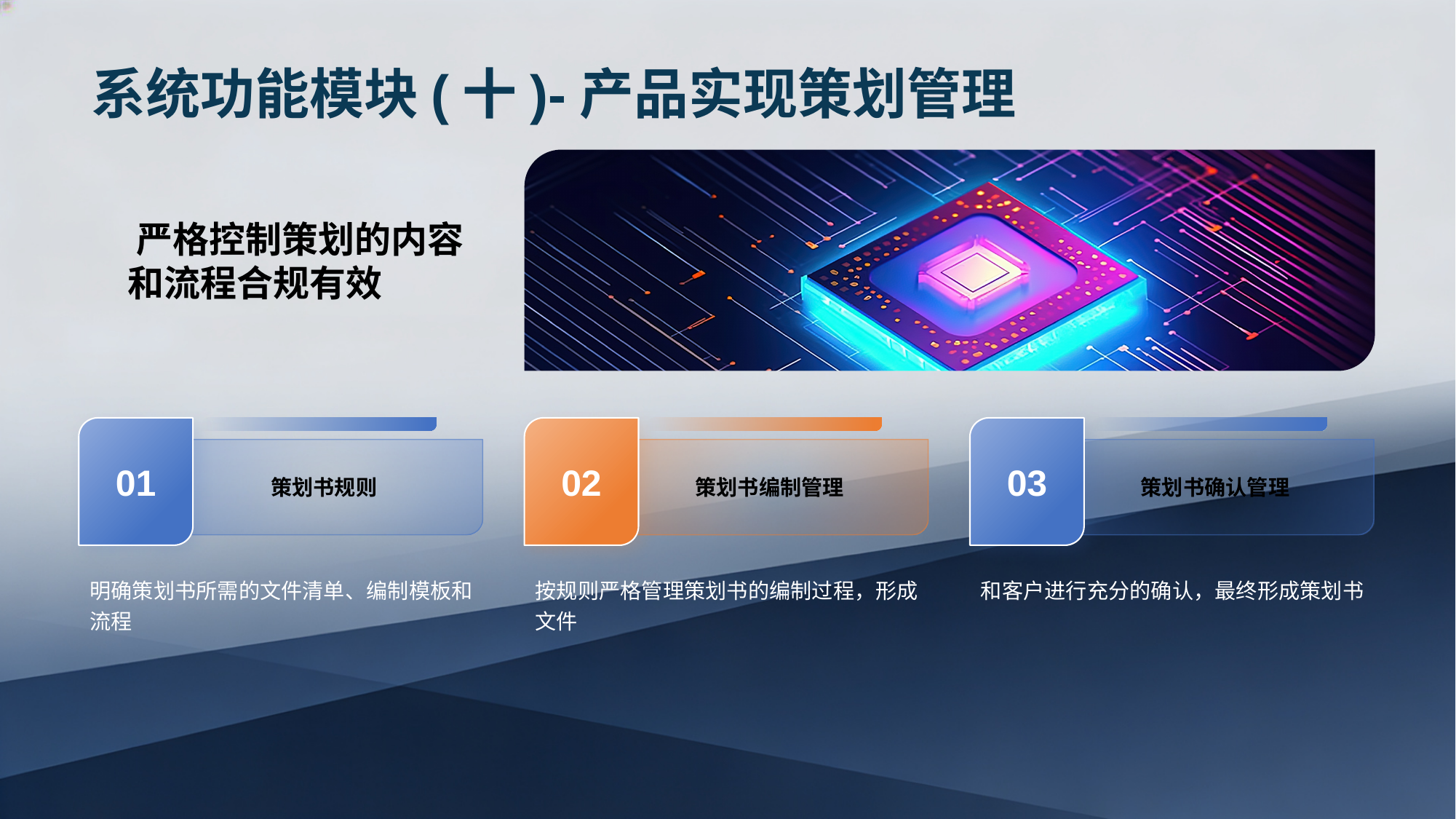

系统功能模块(十)-产品实现策划管理

        严格控制策划的内容和流程合规有效

01

02

03

策划书规则
策划书编制管理
策划书确认管理
明确策划书所需的文件清单、编制模板和流程
按规则严格管理策划书的编制过程，形成文件
和客户进行充分的确认，最终形成策划书